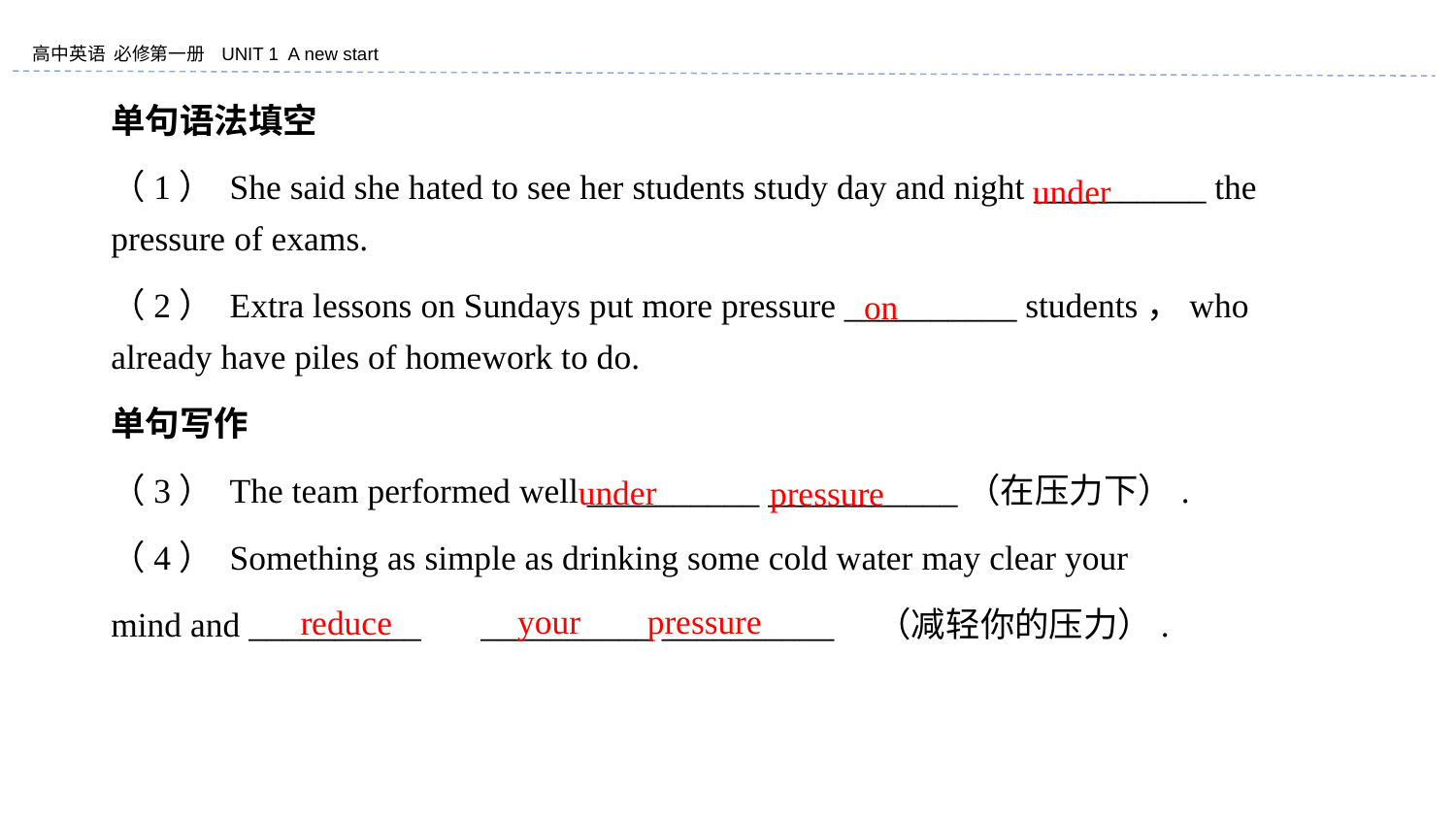

单句语法填空
（1） She said she hated to see her students study day and night __________ the pressure of exams.
（2） Extra lessons on Sundays put more pressure __________ students，who already have piles of homework to do.
单句写作
（3） The team performed well __________ ___________（在压力下）.
（4） Something as simple as drinking some cold water may clear your
mind and __________ 　__________ __________　（减轻你的压力）.

under
on
under
pressure
your
pressure
reduce